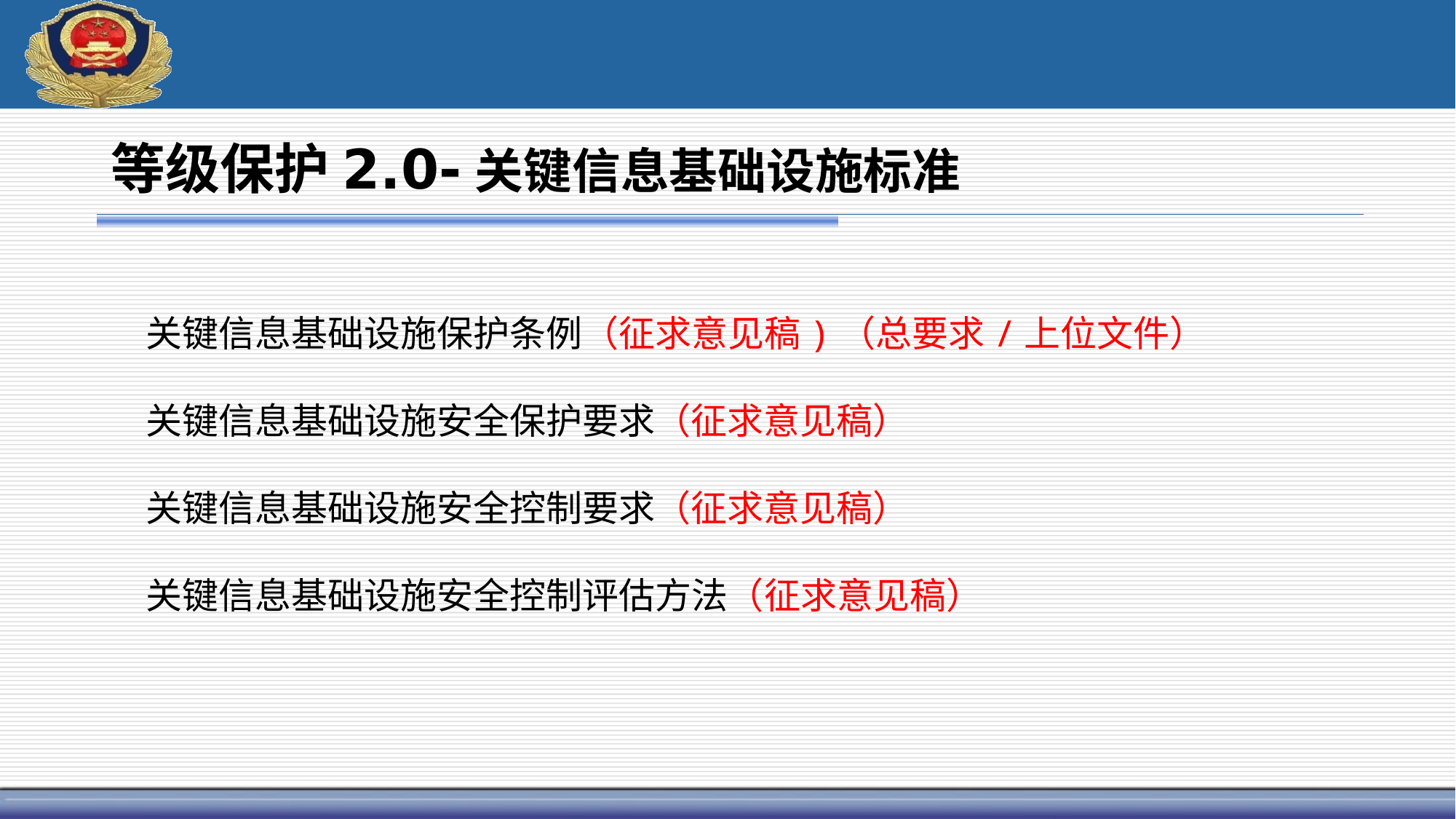

等级保护2.0-关键信息基础设施标准
关键信息基础设施保护条例（征求意见稿)（总要求/上位文件）
关键信息基础设施安全保护要求（征求意见稿）
关键信息基础设施安全控制要求（征求意见稿）
关键信息基础设施安全控制评估方法（征求意见稿）

10